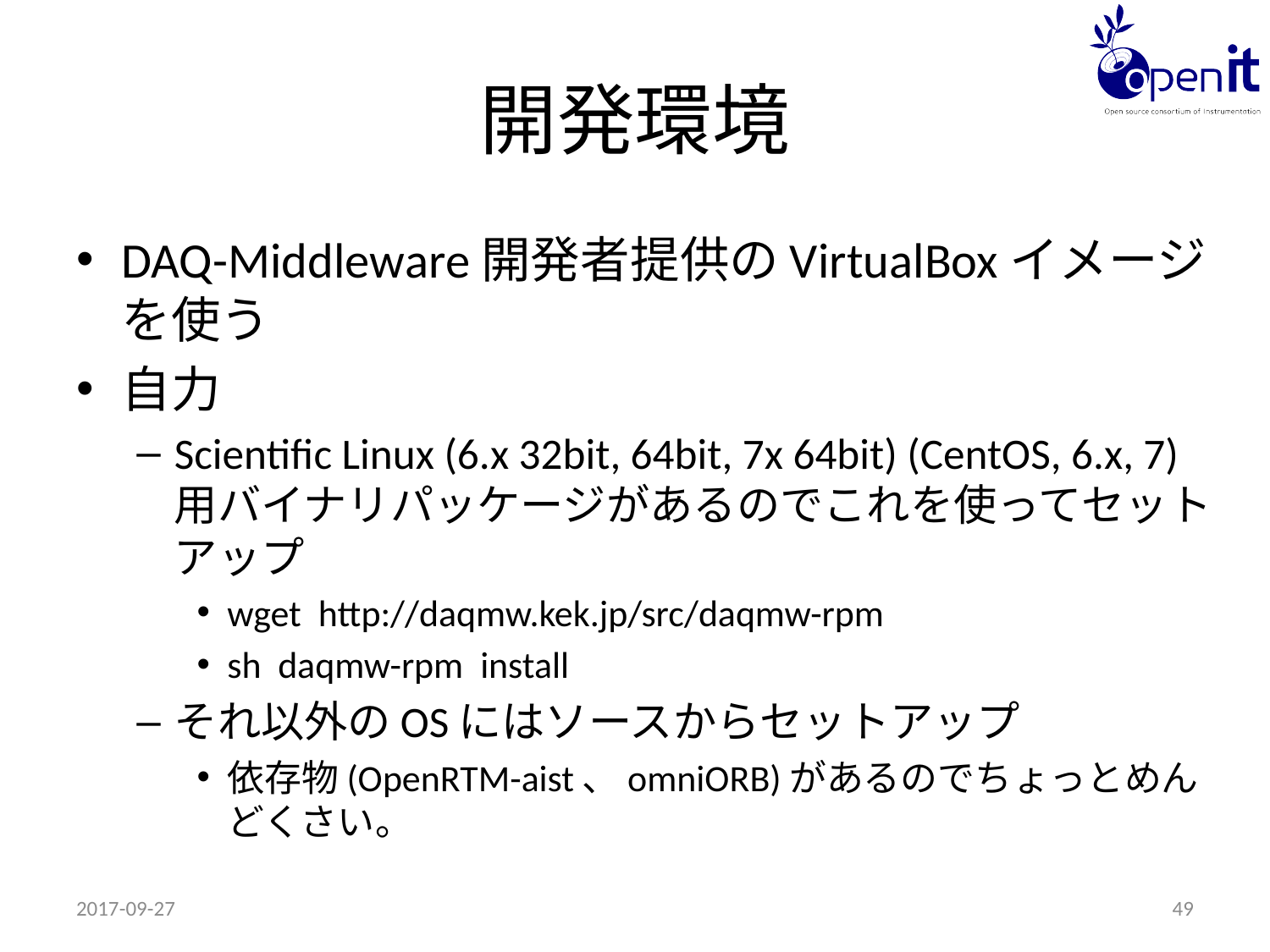

# 開発環境
DAQ-Middleware開発者提供のVirtualBoxイメージを使う
自力
Scientific Linux (6.x 32bit, 64bit, 7x 64bit) (CentOS, 6.x, 7)用バイナリパッケージがあるのでこれを使ってセットアップ
wget  http://daqmw.kek.jp/src/daqmw-rpm
sh  daqmw-rpm  install
それ以外のOSにはソースからセットアップ
依存物(OpenRTM-aist、omniORB)があるのでちょっとめんどくさい。
2017-09-27
49